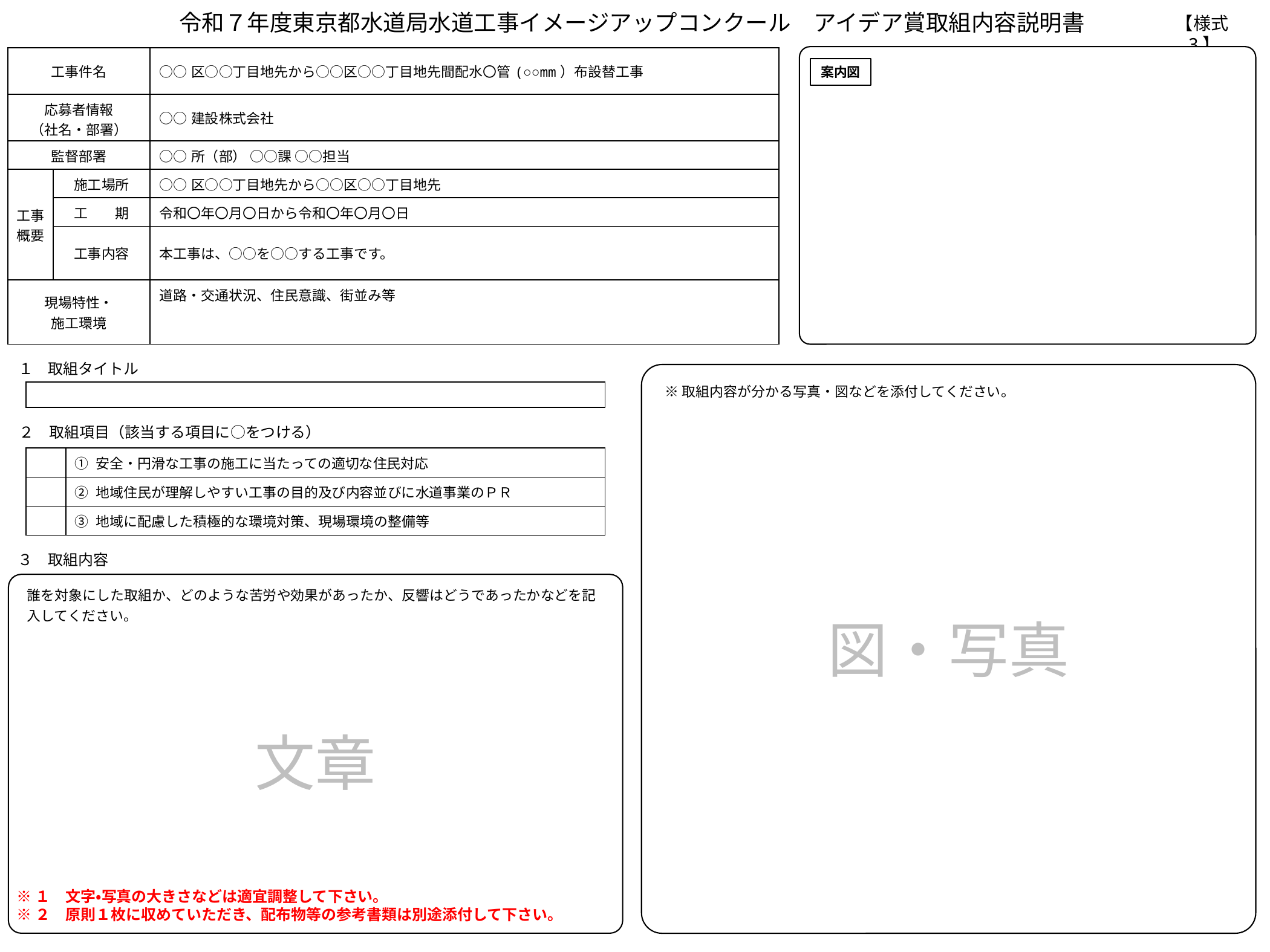

令和７年度東京都水道局水道工事イメージアップコンクール　アイデア賞取組内容説明書
【様式3】

| 工事件名 |  | ○○区○○丁目地先から○○区○○丁目地先間配水〇管(○○mm）布設替工事 |
| --- | --- | --- |
| 応募者情報 （社名・部署） |  | ○○建設株式会社 |
| 監督部署 |  | ○○所（部） ○○課 ○○担当 |
| 工事概要 | 施工場所 | ○○区○○丁目地先から○○区○○丁目地先 |
|  | 工　　期 | 令和〇年〇月〇日から令和〇年〇月〇日 |
|  | 工事内容 | 本工事は、○○を○○する工事です。 |
| 現場特性・ 施工環境 |  | 道路・交通状況、住民意識、街並み等 |
案内図
１　取組タイトル

※取組内容が分かる写真・図などを添付してください。
|  |
| --- |
２　取組項目（該当する項目に○をつける）
|  | ① 安全・円滑な工事の施工に当たっての適切な住民対応 |
| --- | --- |
|  | ② 地域住民が理解しやすい工事の目的及び内容並びに水道事業のＰＲ |
|  | ③ 地域に配慮した積極的な環境対策、現場環境の整備等 |
３　取組内容

| 誰を対象にした取組か、どのような苦労や効果があったか、反響はどうであったかなどを記入してください。 |
| --- |
図・写真
文章
※１　文字・写真の大きさなどは適宜調整して下さい。
※２　原則１枚に収めていただき、配布物等の参考書類は別途添付して下さい。